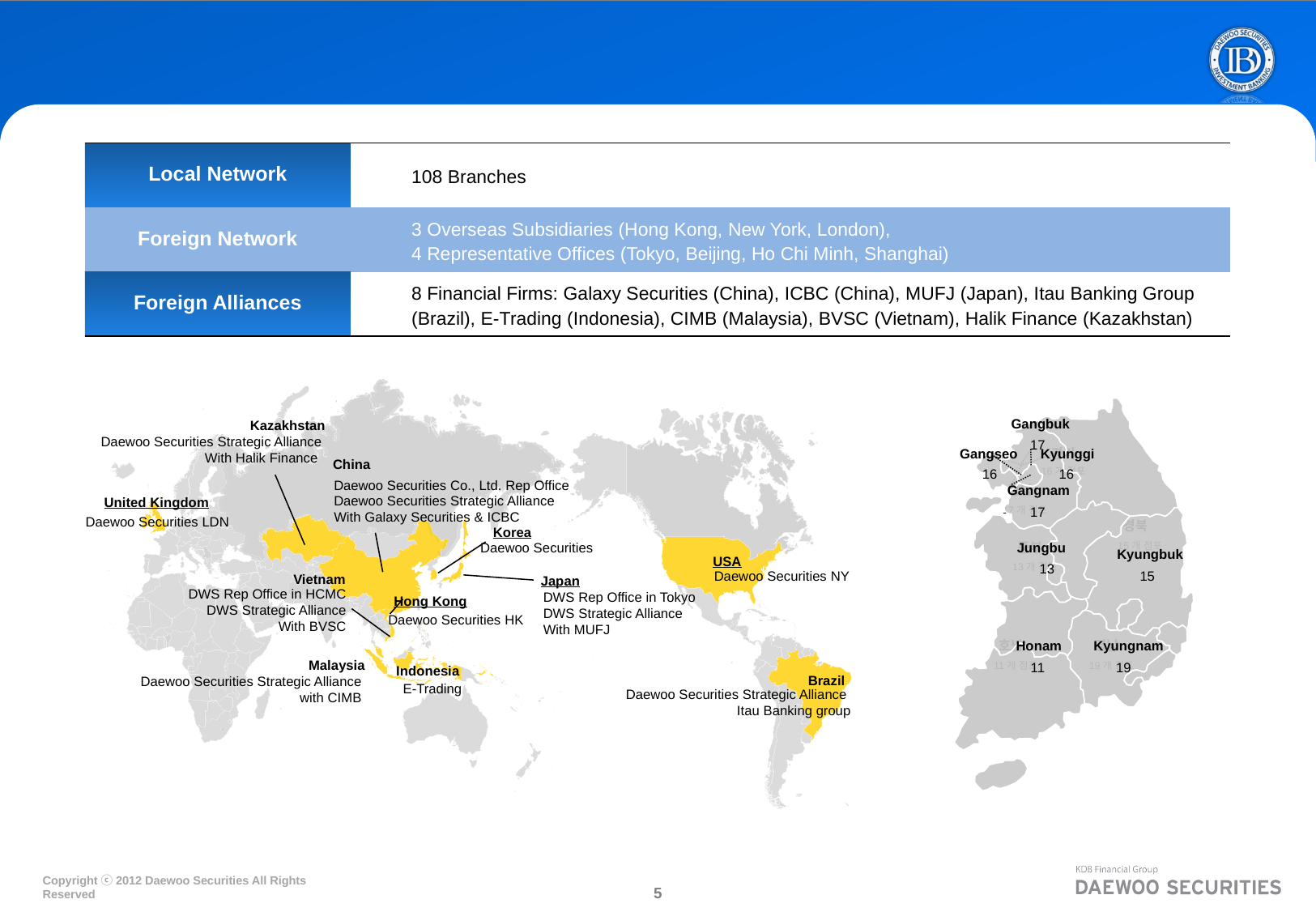

# Domestic and Overseas Network
| Local Network | 108 Branches |
| --- | --- |
| Foreign Network | 3 Overseas Subsidiaries (Hong Kong, New York, London), 4 Representative Offices (Tokyo, Beijing, Ho Chi Minh, Shanghai) |
| Foreign Alliances | 8 Financial Firms: Galaxy Securities (China), ICBC (China), MUFJ (Japan), Itau Banking Group (Brazil), E-Trading (Indonesia), CIMB (Malaysia), BVSC (Vietnam), Halik Finance (Kazakhstan) |

Gangbuk

Kazakhstan

Daewoo Securities Strategic Alliance
With Halik Finance

17

Gangseo
Kyunggi
경기

China

16

16개 점포
16

Daewoo Securities Co., Ltd. Rep Office
Daewoo Securities Strategic Alliance
With Galaxy Securities & ICBC

강남
Gangnam

United Kingdom

Daewoo Securities LDN

17개 점포
17

경북

Korea

Daewoo Securities

중부
Jungbu
15개 점포

Kyungbuk

USA

13개 점포
13

Daewoo Securities NY

15

Vietnam

Japan

DWS Rep Office in HCMC
DWS Strategic Alliance
With BVSC

DWS Rep Office in Tokyo
DWS Strategic Alliance
With MUFJ

Hong Kong

Daewoo Securities HK

호남
Honam
경남
Kyungnam

Malaysia

11개 점포
11
19개 점포
19

Indonesia

Brazil

Daewoo Securities Strategic Alliance
with CIMB

E-Trading

Daewoo Securities Strategic Alliance
Itau Banking group

5